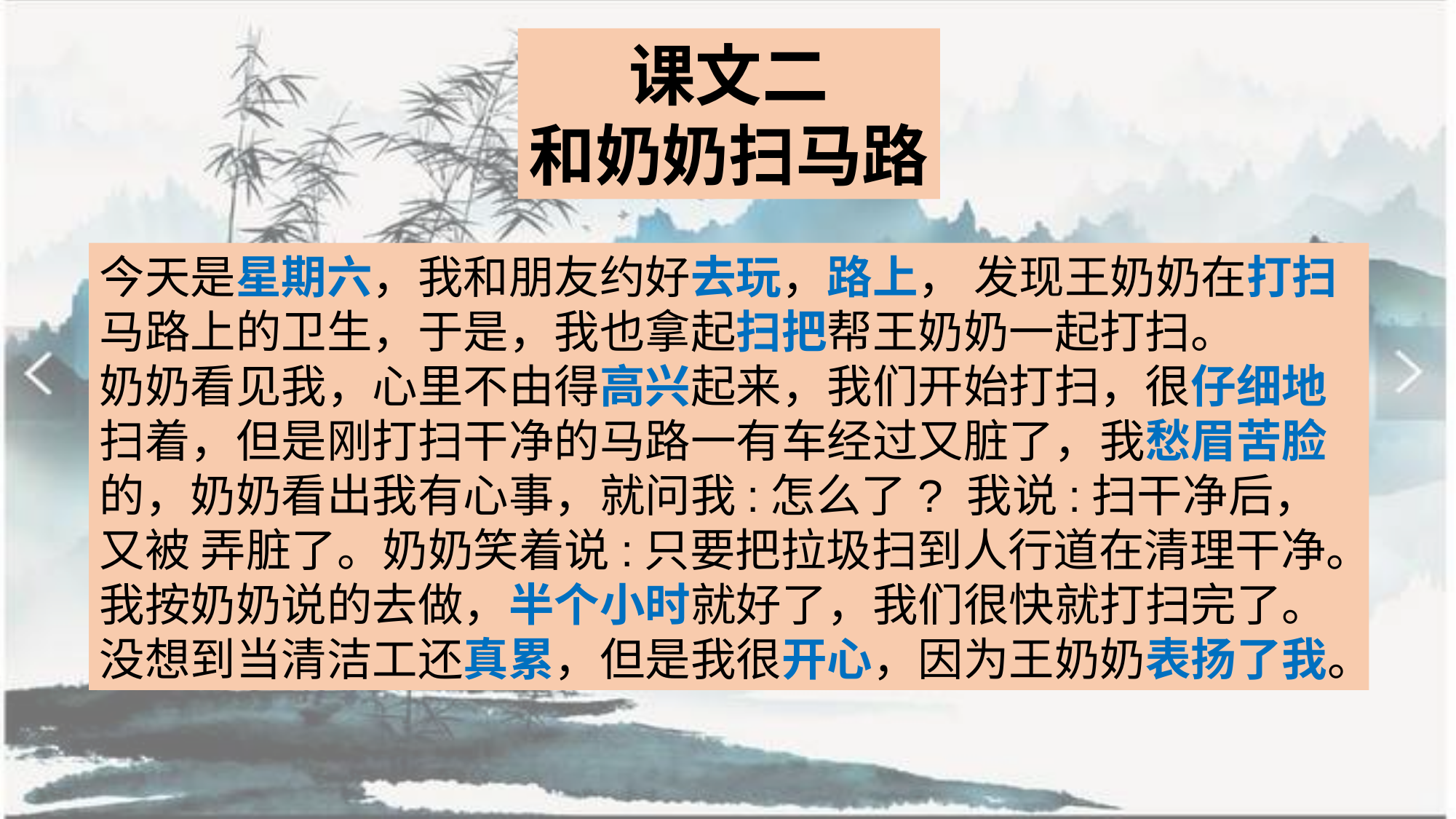

课文二
和奶奶扫马路
今天是星期六，我和朋友约好去玩，路上， 发现王奶奶在打扫马路上的卫生，于是，我也拿起扫把帮王奶奶一起打扫。
奶奶看见我，心里不由得高兴起来，我们开始打扫，很仔细地扫着，但是刚打扫干净的马路一有车经过又脏了，我愁眉苦脸的，奶奶看出我有心事，就问我:怎么了? 我说:扫干净后，又被 弄脏了。奶奶笑着说:只要把拉圾扫到人行道在清理干净。我按奶奶说的去做，半个小时就好了，我们很快就打扫完了。
没想到当清洁工还真累，但是我很开心，因为王奶奶表扬了我。